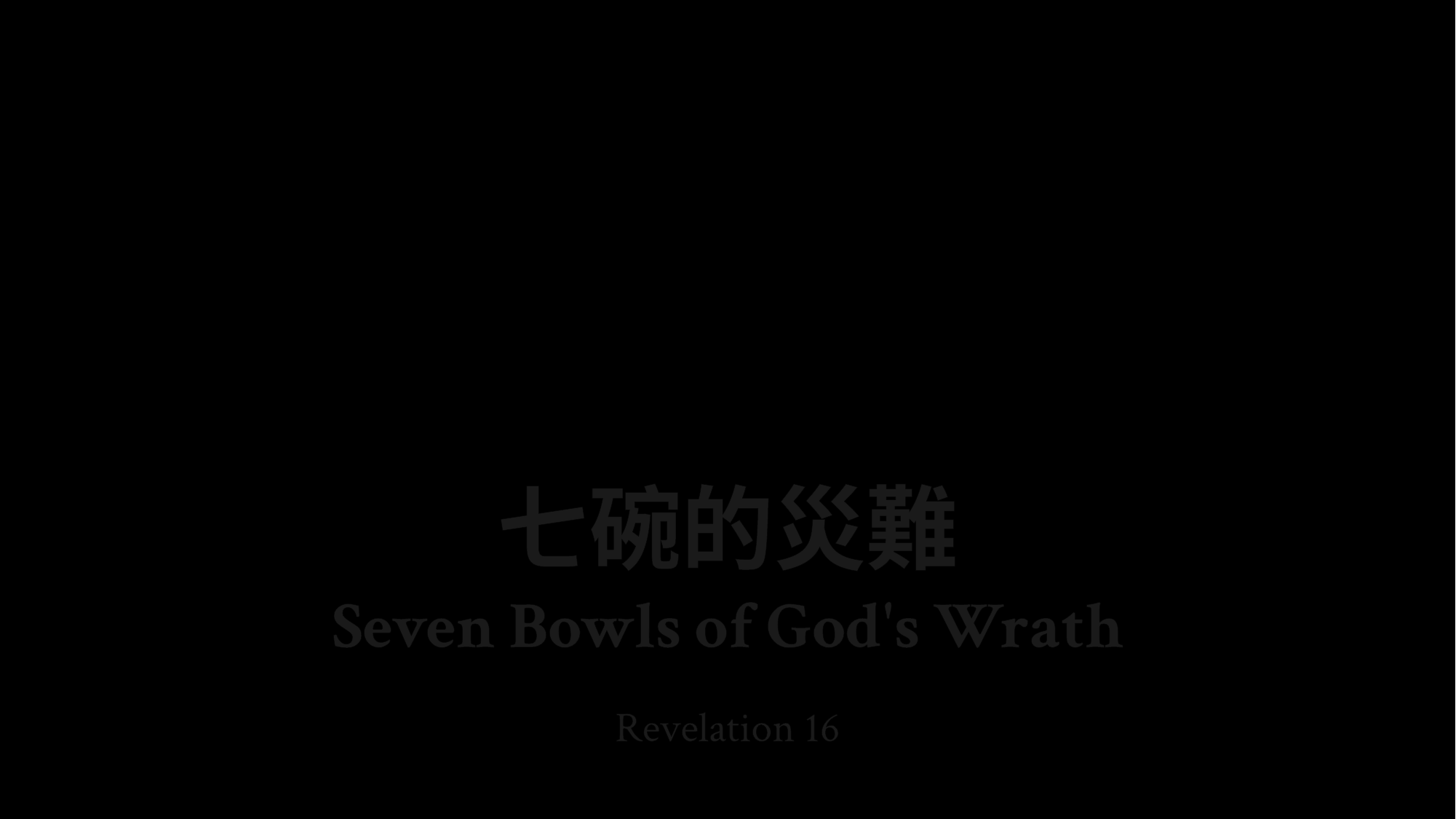

# 七碗的災難 Seven Bowls of God's Wrath Revelation 16